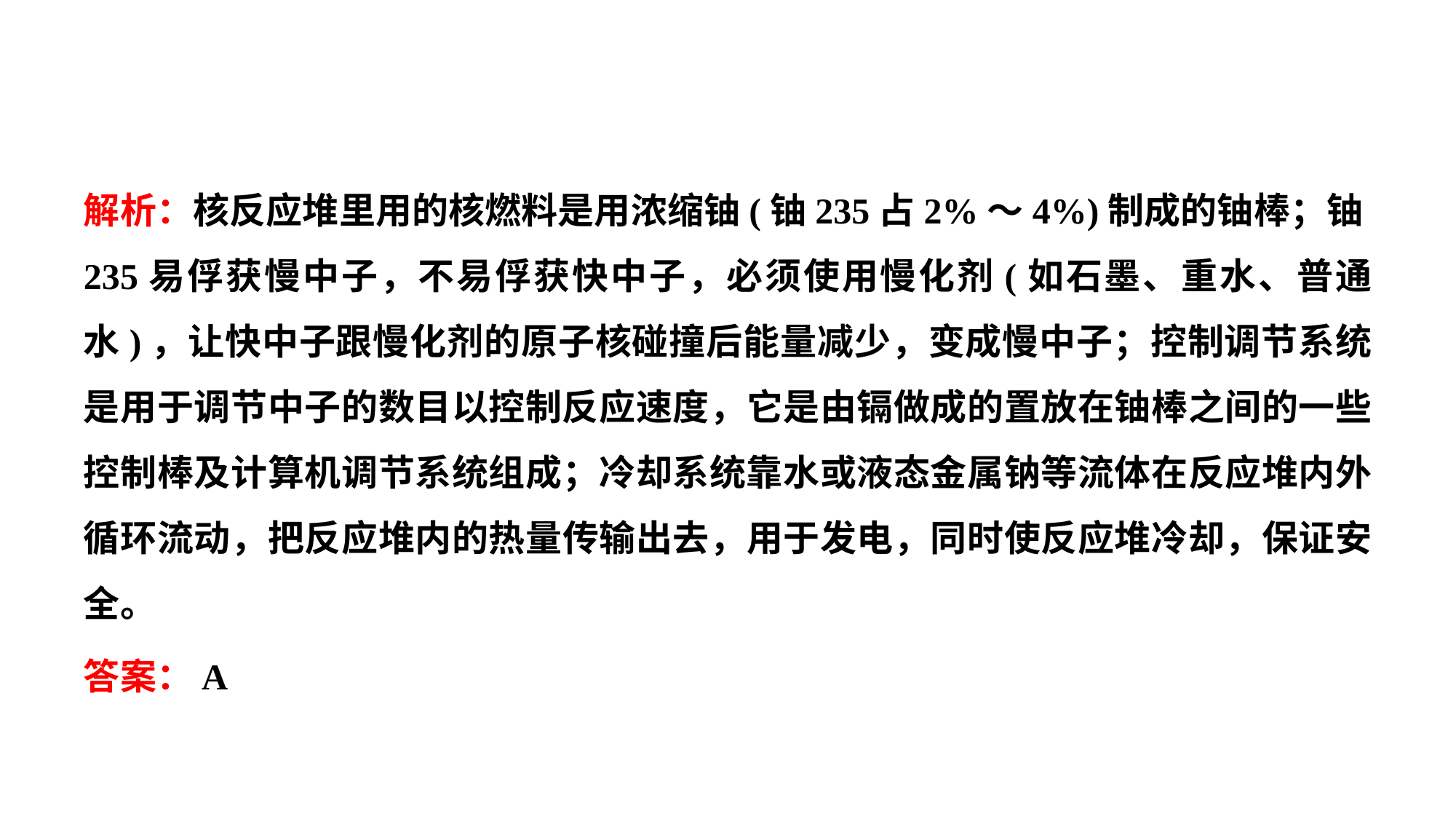

解析：核反应堆里用的核燃料是用浓缩铀(铀235占2%～4%)制成的铀棒；铀235易俘获慢中子，不易俘获快中子，必须使用慢化剂(如石墨、重水、普通水)，让快中子跟慢化剂的原子核碰撞后能量减少，变成慢中子；控制调节系统是用于调节中子的数目以控制反应速度，它是由镉做成的置放在铀棒之间的一些控制棒及计算机调节系统组成；冷却系统靠水或液态金属钠等流体在反应堆内外循环流动，把反应堆内的热量传输出去，用于发电，同时使反应堆冷却，保证安全。
答案：A